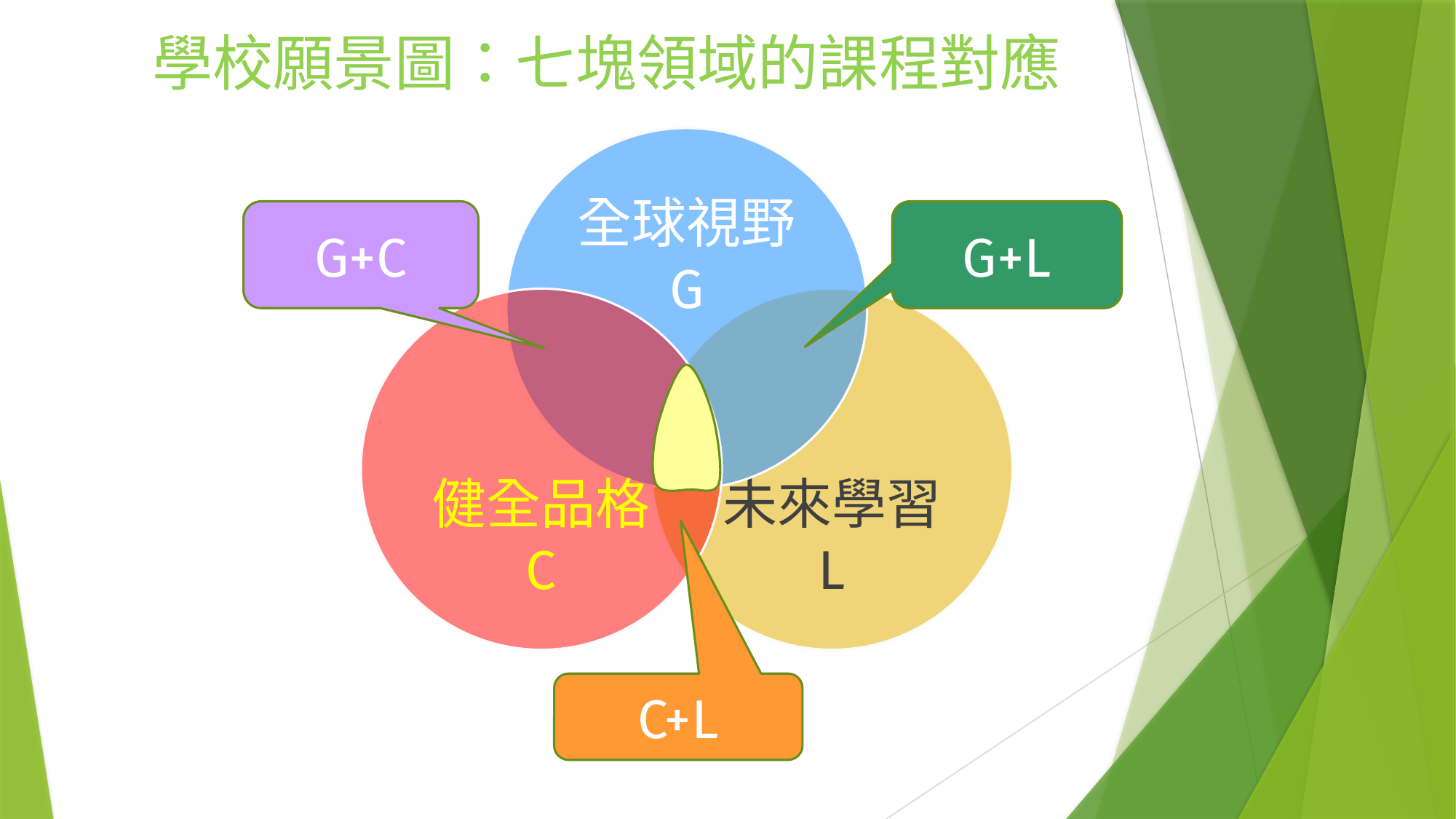

學校願景圖：七塊領域的課程對應
全球視野
G

G+L
G+C

健全品格
C

未來學習
L

C+L